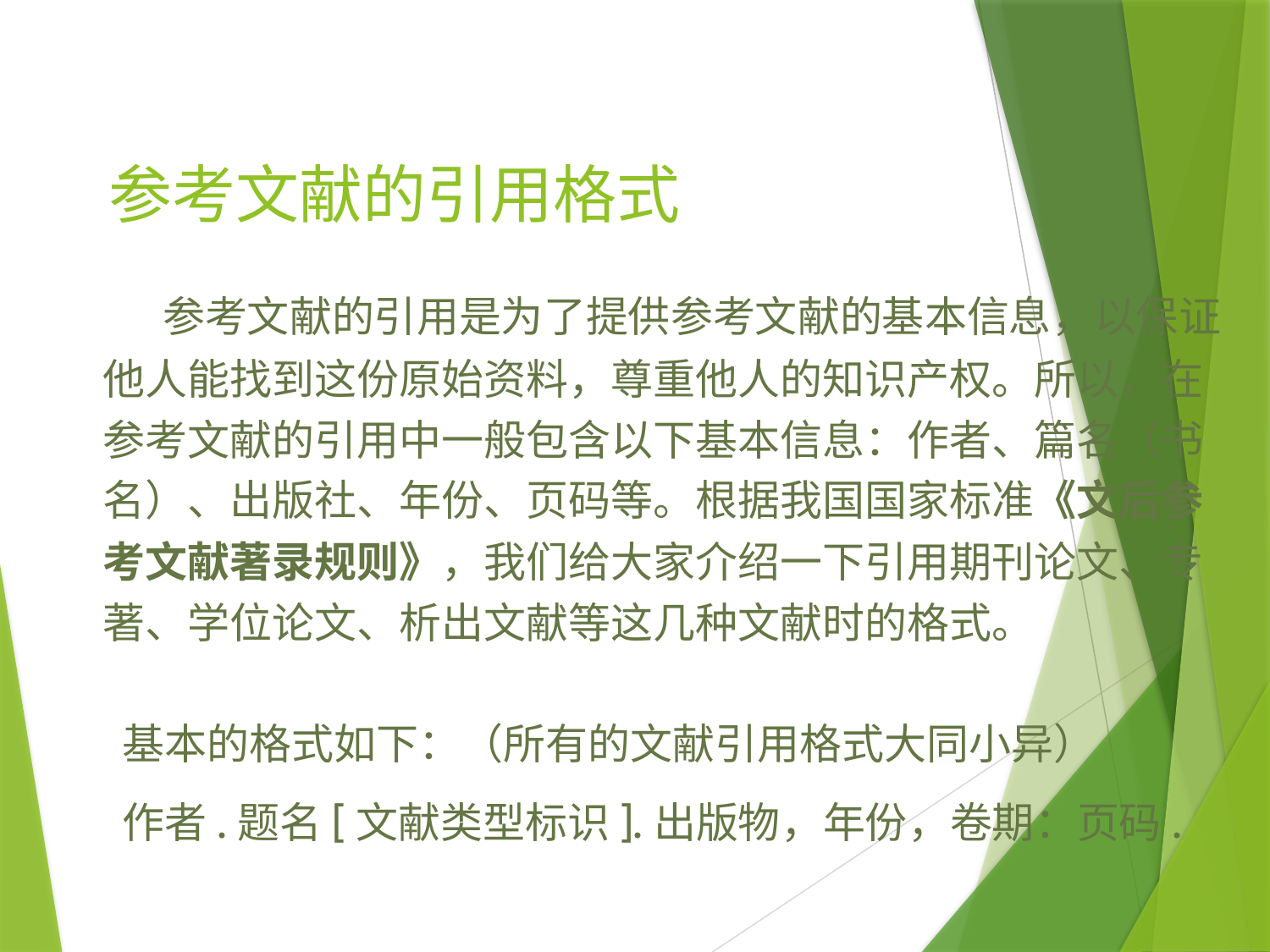

# 参考文献的引用格式
         参考文献的引用是为了提供参考文献的基本信息，以保证他人能找到这份原始资料，尊重他人的知识产权。所以，在参考文献的引用中一般包含以下基本信息：作者、篇名（书名）、出版社、年份、页码等。根据我国国家标准《文后参考文献著录规则》，我们给大家介绍一下引用期刊论文、专著、学位论文、析出文献等这几种文献时的格式。

      基本的格式如下：（所有的文献引用格式大同小异）
      作者.题名[文献类型标识].出版物，年份，卷期：页码.